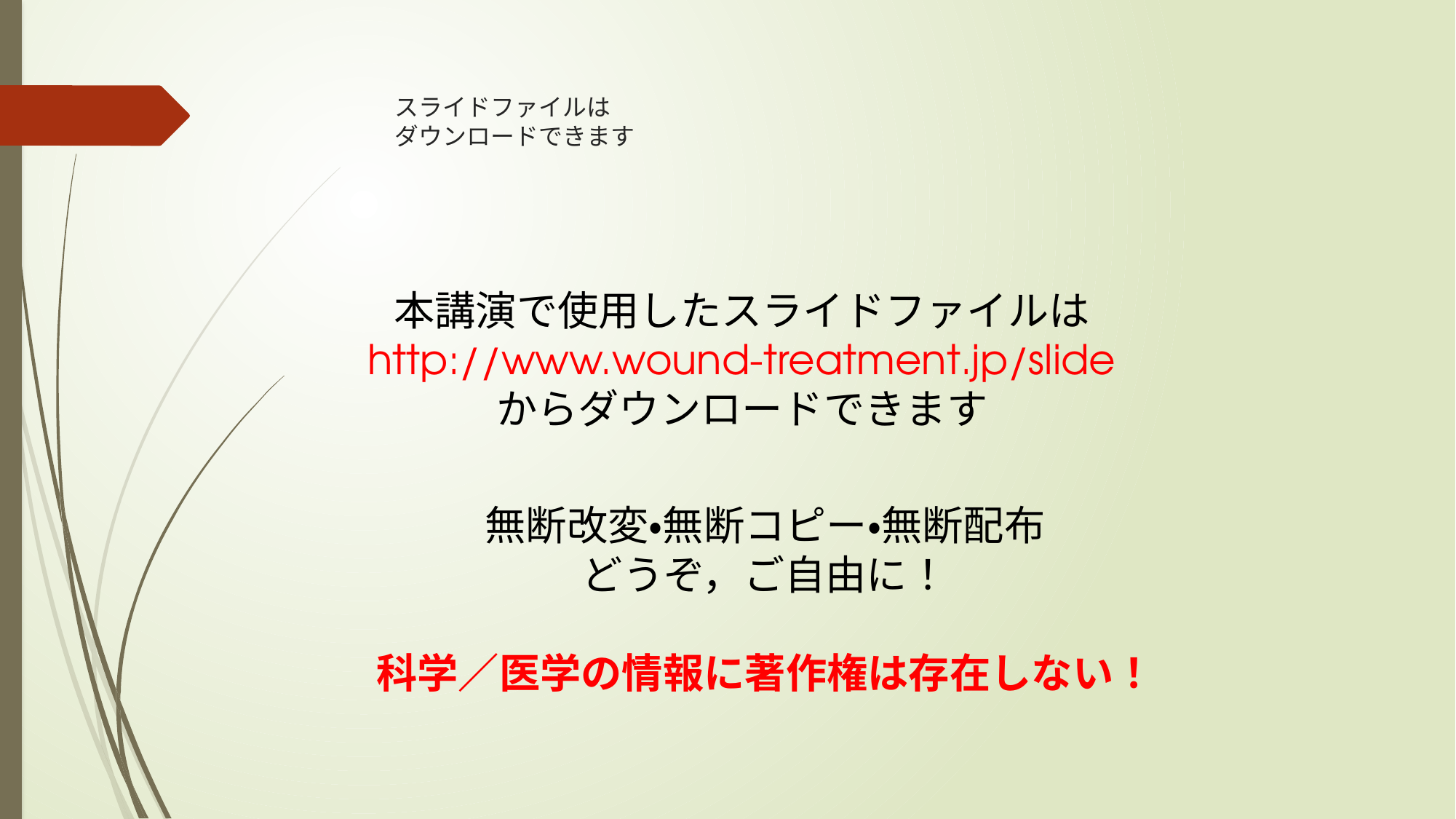

# スライドファイルは ダウンロードできます
本講演で使用したスライドファイルは
http://www.wound-treatment.jp/slide
からダウンロードできます
無断改変・無断コピー・無断配布
どうぞ，ご自由に！
科学／医学の情報に著作権は存在しない！